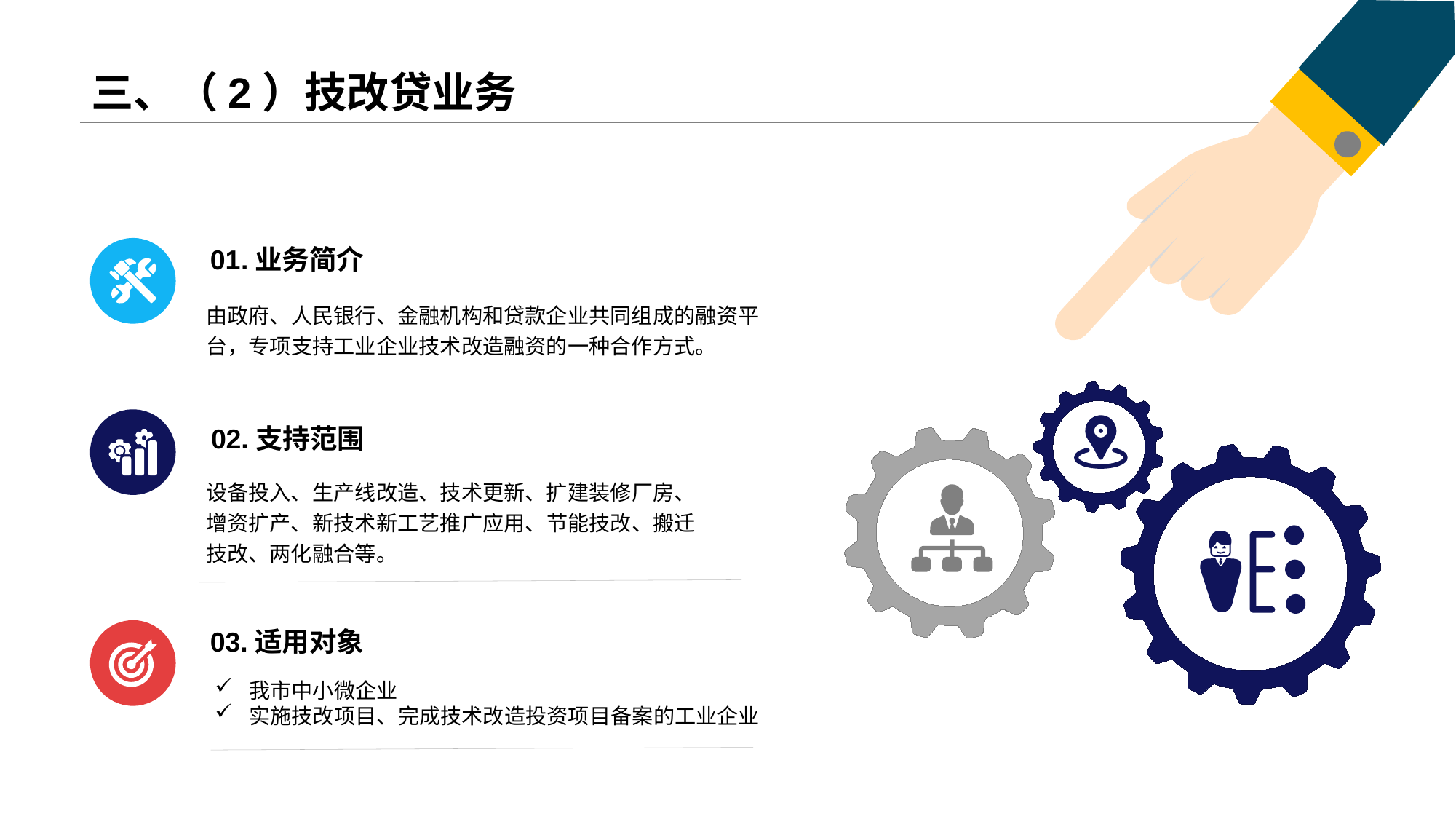

01 .业务简介
由政府、人民银行、金融机构和贷款企业共同组成的融资平台，专项支持工业企业技术改造融资的一种合作方式。

02.支持范围
设备投入、生产线改造、技术更新、扩建装修厂房、增资扩产、新技术新工艺推广应用、节能技改、搬迁技改、两化融合等。

03.适用对象
我市中小微企业
实施技改项目、完成技术改造投资项目备案的工业企业

# 三、（2）技改贷业务